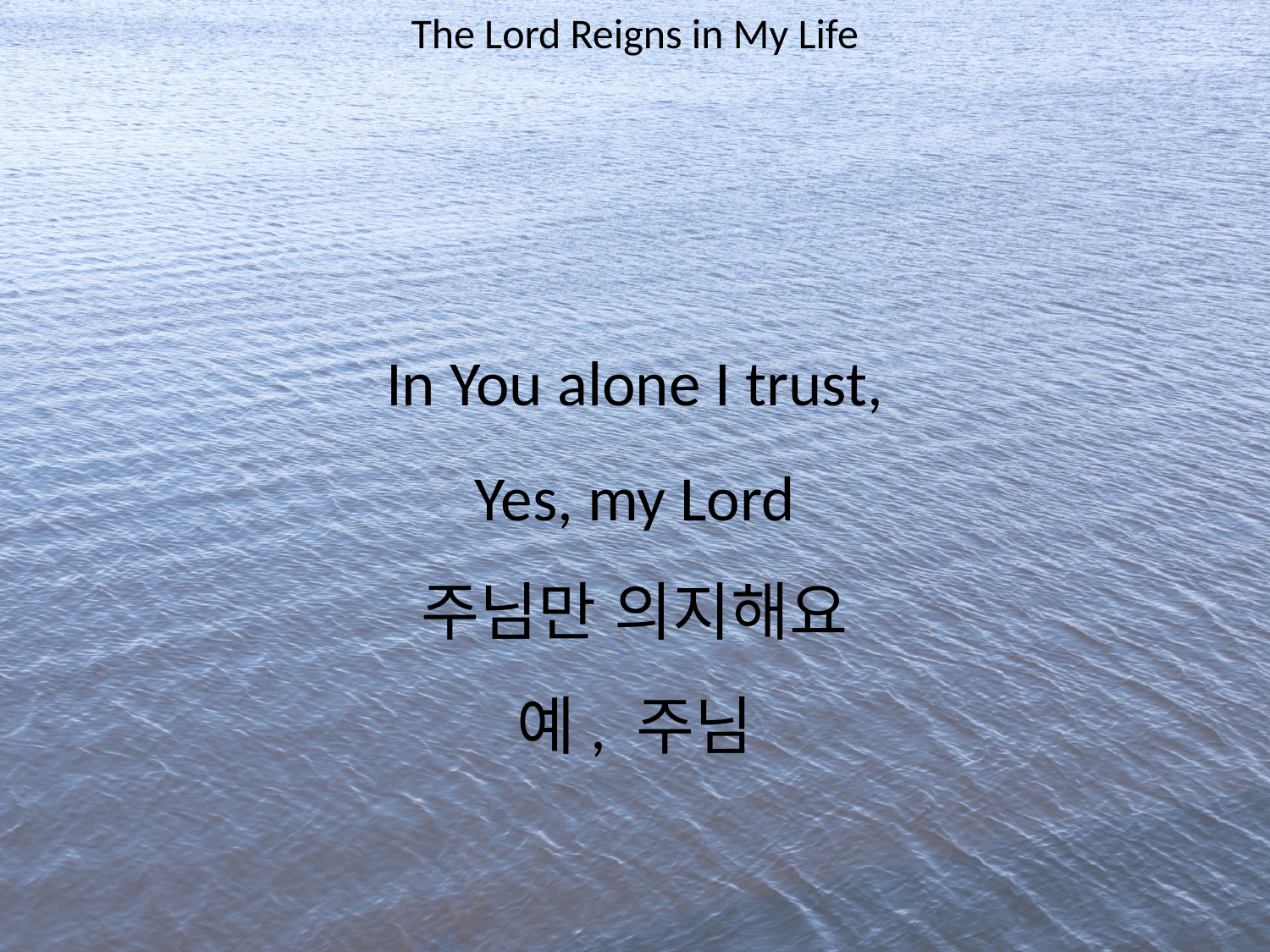

The Lord Reigns in My Life

#
In You alone I trust,
Yes, my Lord
주님만 의지해요
예, 주님